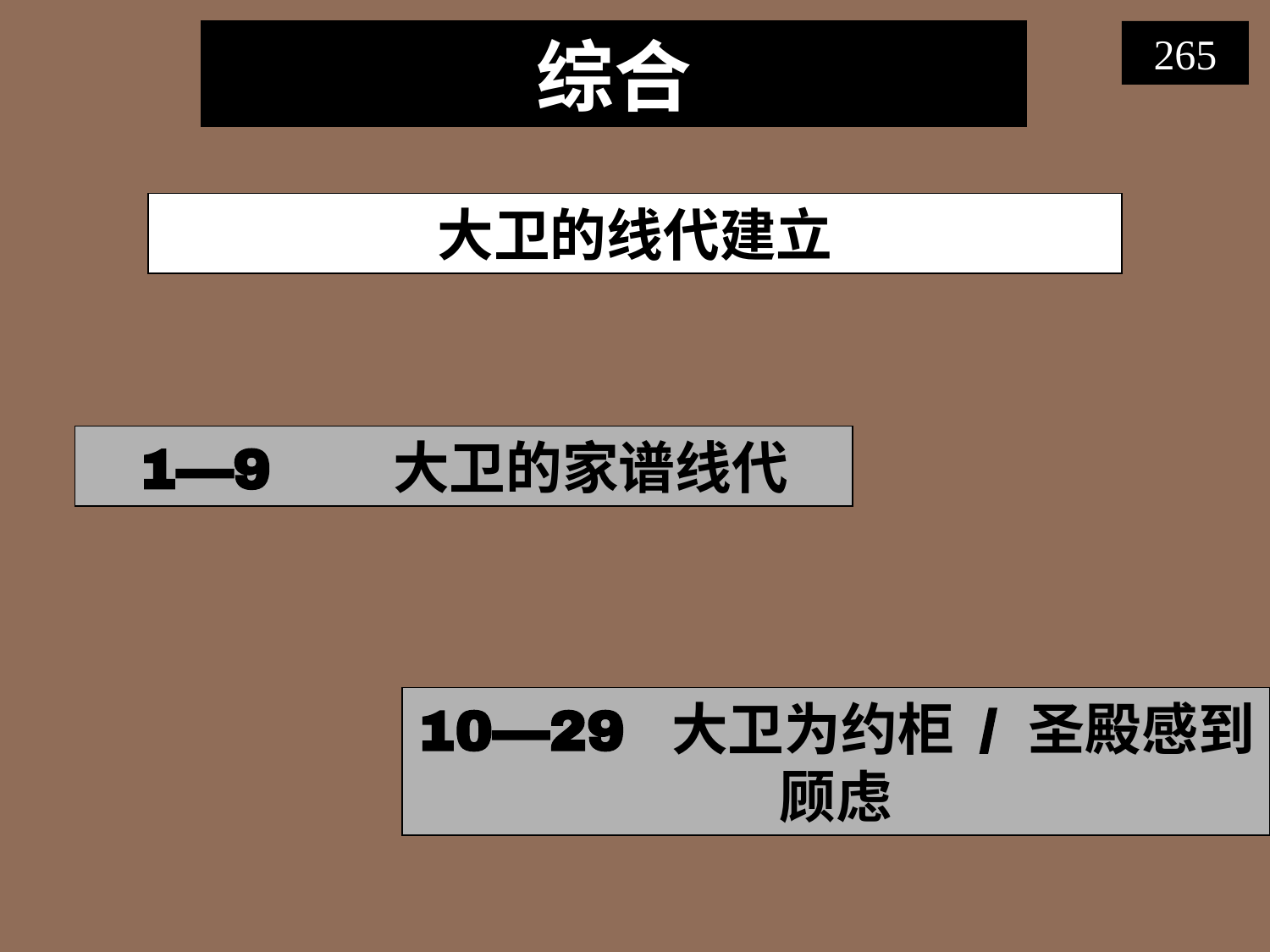

# 综合
265
大卫的线代建立
1—9	大卫的家谱线代
10—29	大卫为约柜 / 圣殿感到顾虑